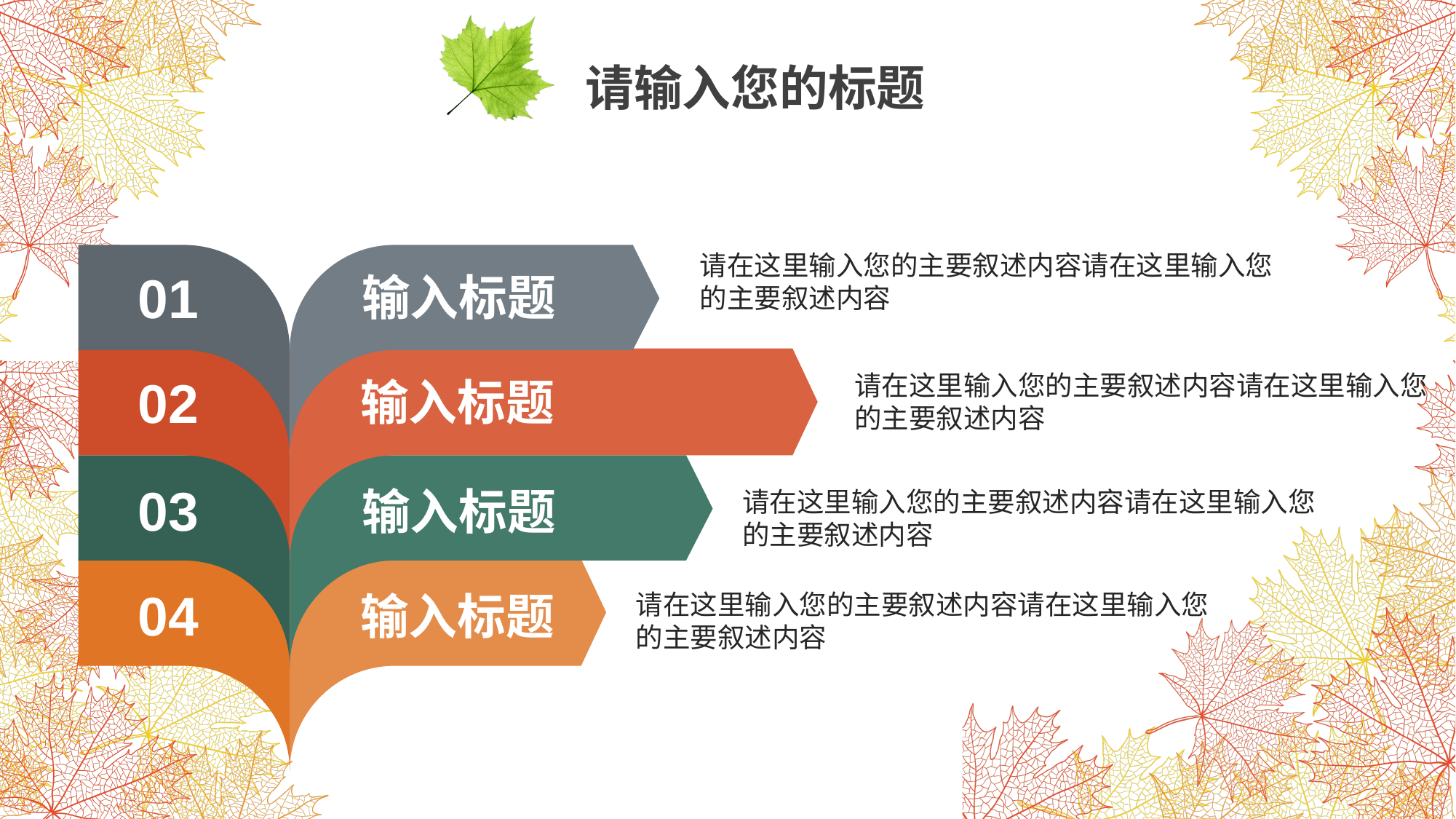

请输入您的标题
请在这里输入您的主要叙述内容请在这里输入您的主要叙述内容

01

输入标题

02

输入标题
请在这里输入您的主要叙述内容请在这里输入您的主要叙述内容

03

输入标题
请在这里输入您的主要叙述内容请在这里输入您的主要叙述内容

04

输入标题
请在这里输入您的主要叙述内容请在这里输入您的主要叙述内容